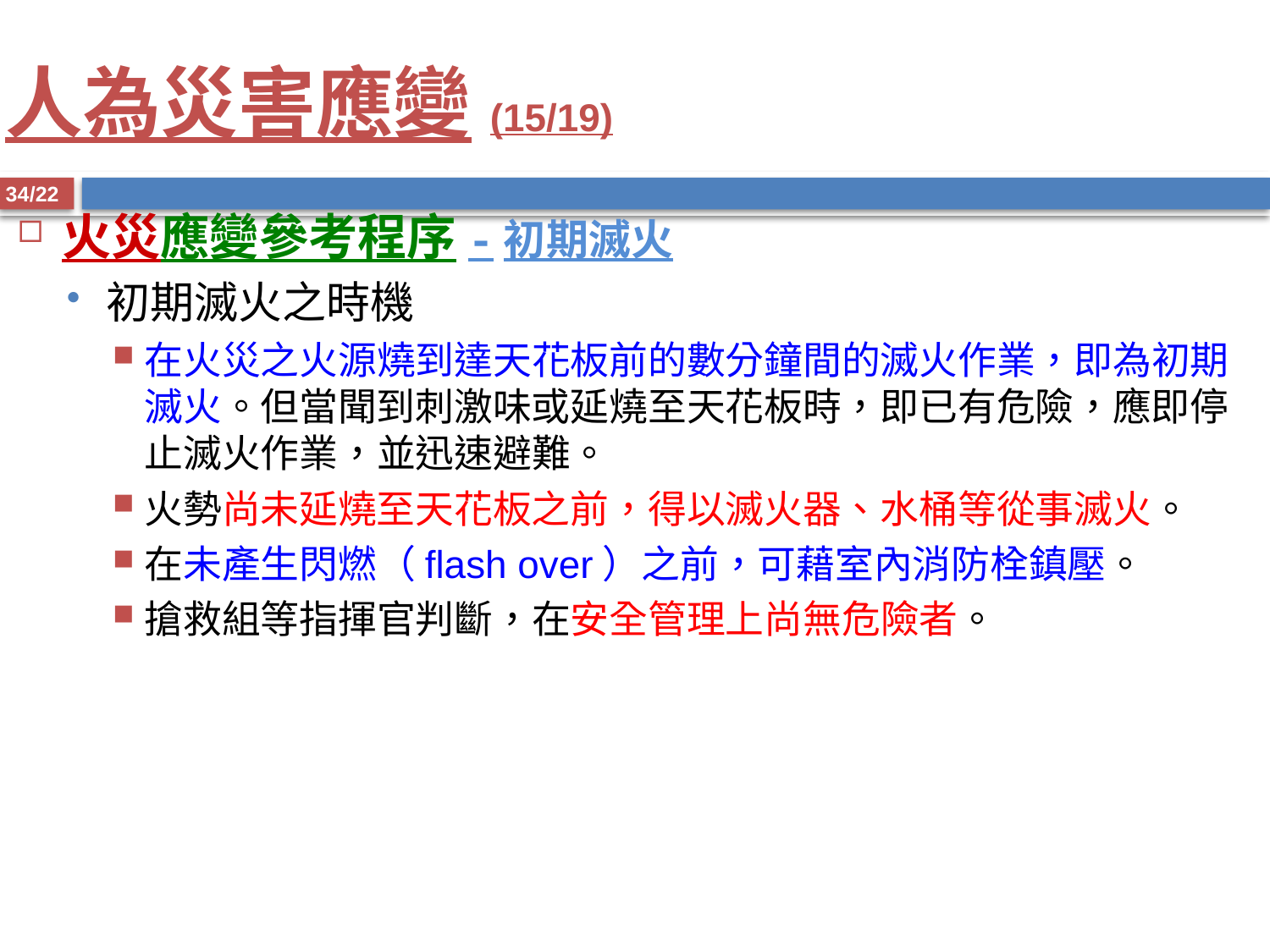

# 人為災害應變(15/19)
34/22
火災應變參考程序-初期滅火
初期滅火之時機
在火災之火源燒到達天花板前的數分鐘間的滅火作業，即為初期滅火。但當聞到刺激味或延燒至天花板時，即已有危險，應即停止滅火作業，並迅速避難。
火勢尚未延燒至天花板之前，得以滅火器、水桶等從事滅火。
在未產生閃燃（flash over）之前，可藉室內消防栓鎮壓。
搶救組等指揮官判斷，在安全管理上尚無危險者。